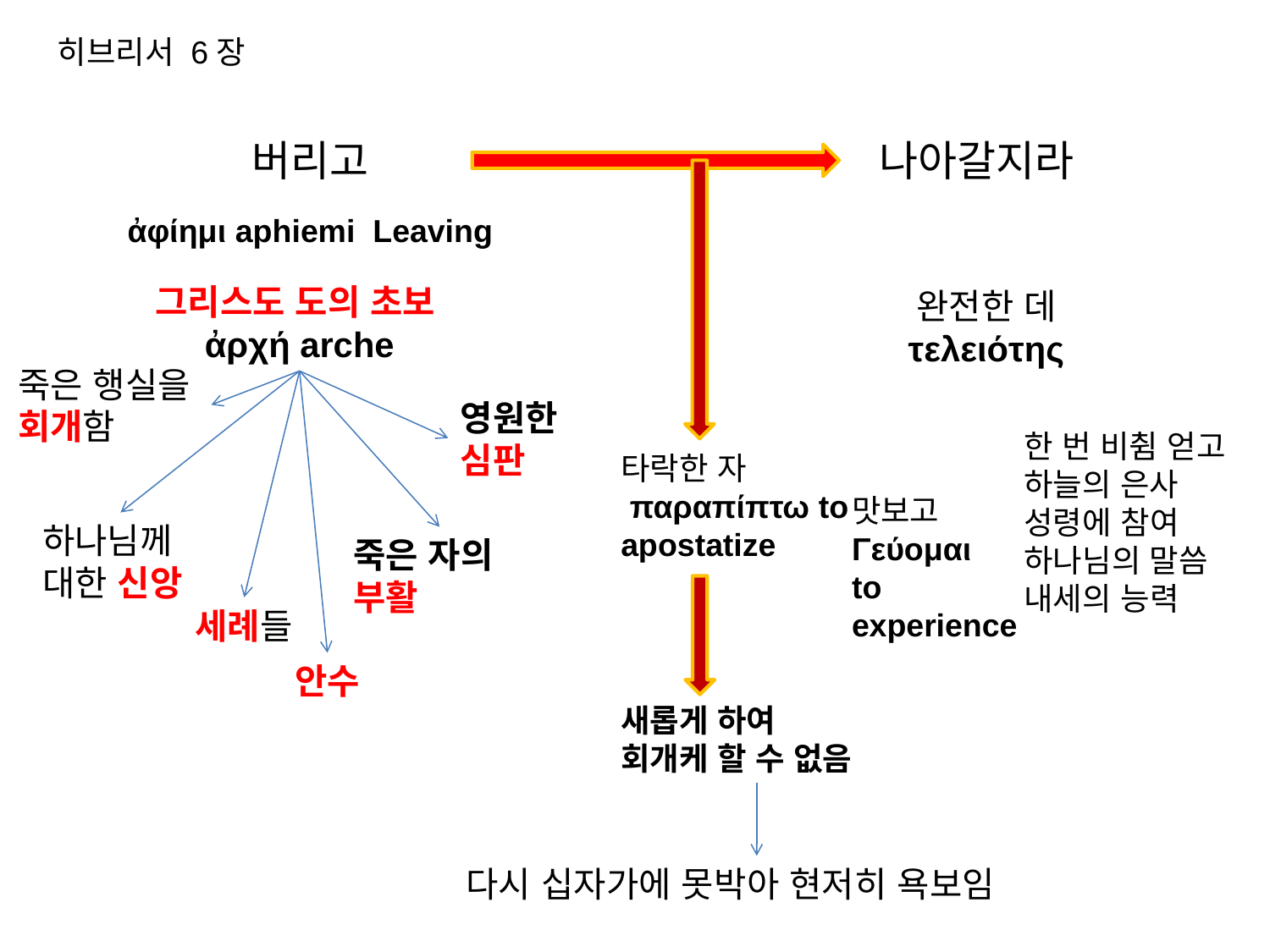

히브리서 6장
나아갈지라
버리고

ἀφίημι aphiemi  Leaving
그리스도 도의 초보ἀρχή arche
완전한 데
τελειότης
죽은 행실을 회개함
영원한 심판
한 번 비췸 얻고
하늘의 은사
성령에 참여
하나님의 말씀
내세의 능력
타락한 자
 παραπίπτω to apostatize
맛보고
Γεύομαι
to experience
하나님께 대한 신앙
죽은 자의 부활

세례들
안수
새롭게 하여
회개케 할 수 없음
다시 십자가에 못박아 현저히 욕보임